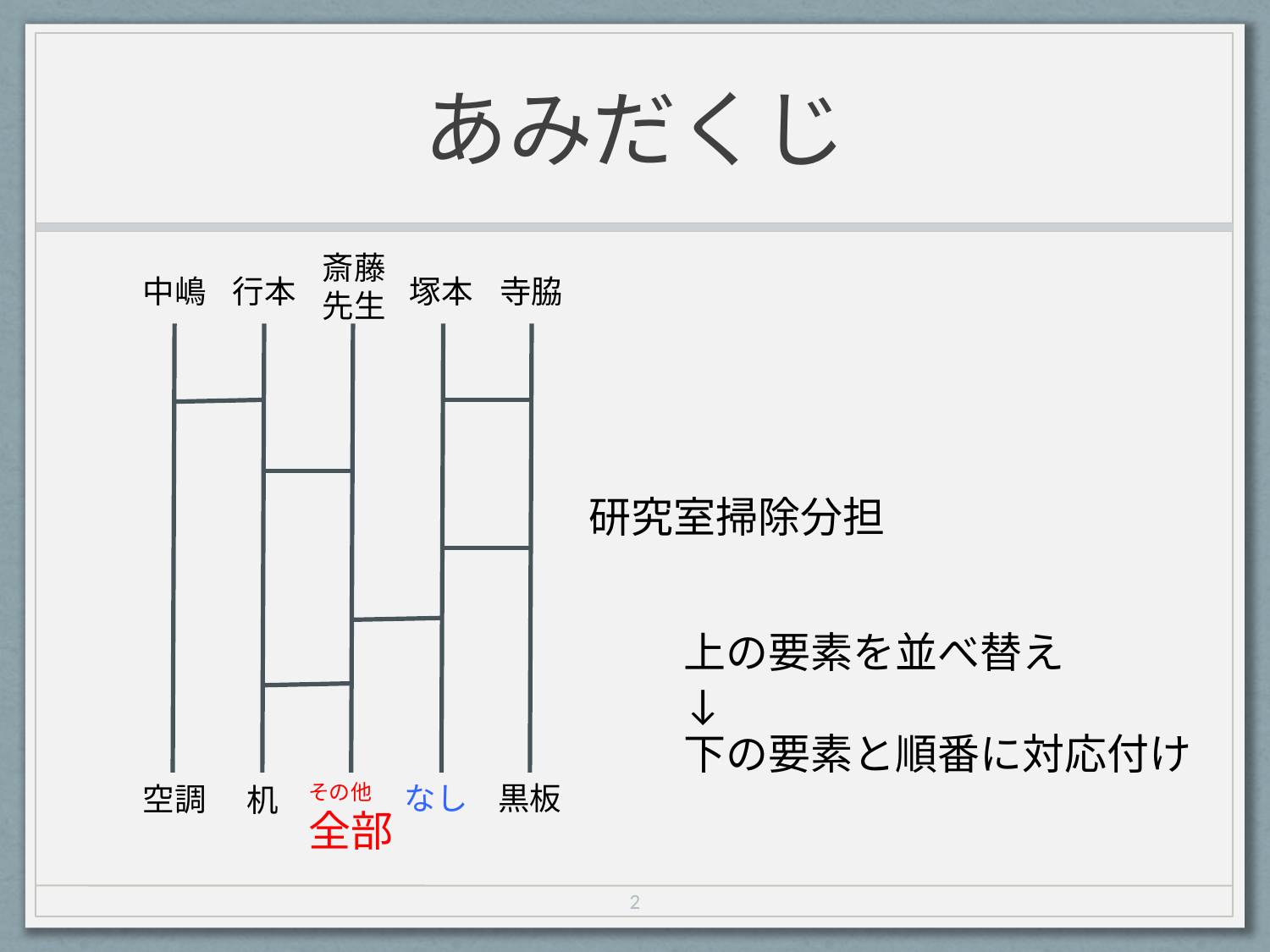

# あみだくじ
斎藤
先生
寺脇
中嶋
行本
塚本
研究室掃除分担
上の要素を並べ替え
↓
下の要素と順番に対応付け
その他
全部
なし
黒板
空調
机
2